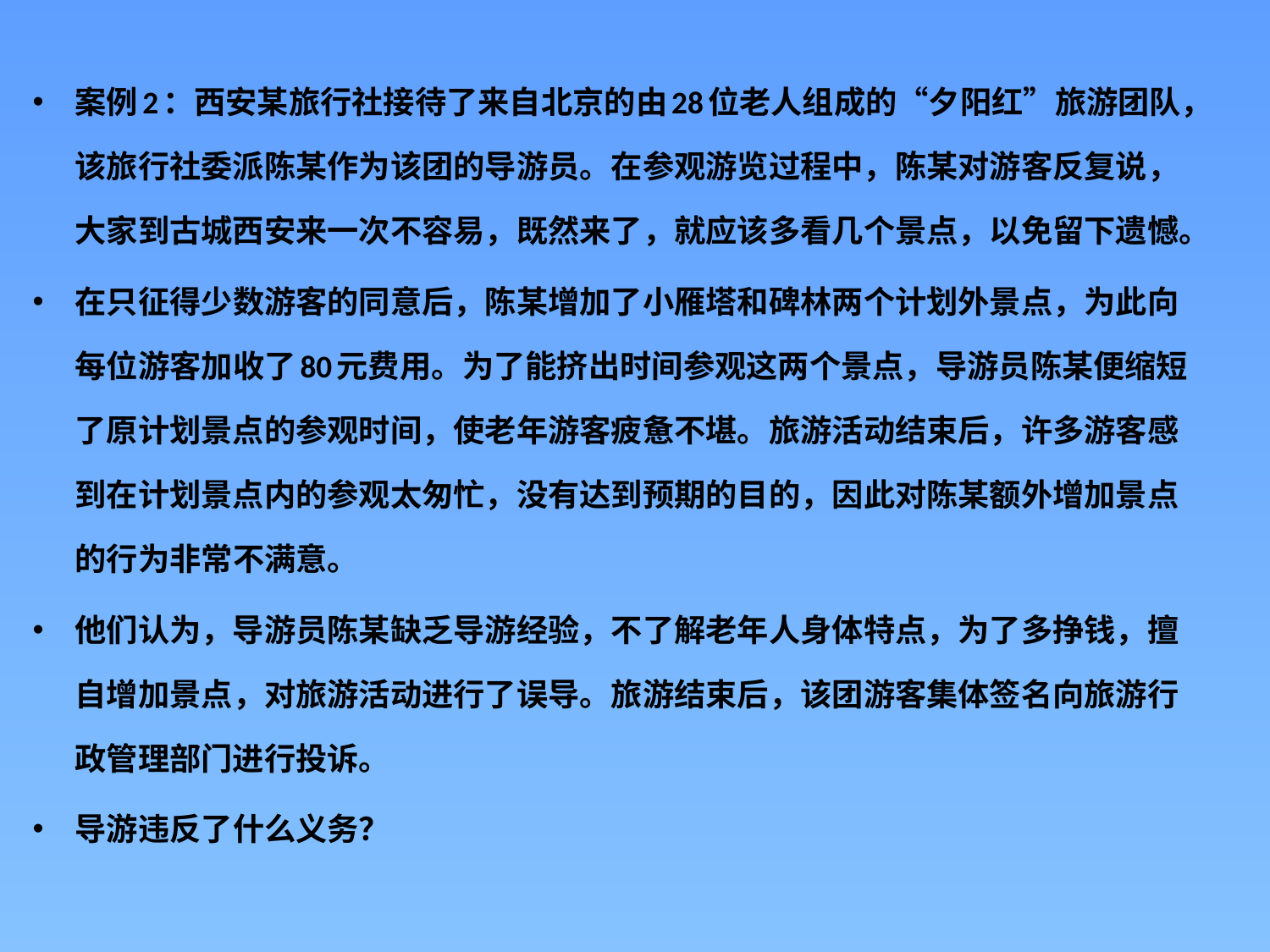

案例2：西安某旅行社接待了来自北京的由28位老人组成的“夕阳红”旅游团队，该旅行社委派陈某作为该团的导游员。在参观游览过程中，陈某对游客反复说，大家到古城西安来一次不容易，既然来了，就应该多看几个景点，以免留下遗憾。
在只征得少数游客的同意后，陈某增加了小雁塔和碑林两个计划外景点，为此向每位游客加收了80元费用。为了能挤出时间参观这两个景点，导游员陈某便缩短了原计划景点的参观时间，使老年游客疲惫不堪。旅游活动结束后，许多游客感到在计划景点内的参观太匆忙，没有达到预期的目的，因此对陈某额外增加景点的行为非常不满意。
他们认为，导游员陈某缺乏导游经验，不了解老年人身体特点，为了多挣钱，擅自增加景点，对旅游活动进行了误导。旅游结束后，该团游客集体签名向旅游行政管理部门进行投诉。
导游违反了什么义务？